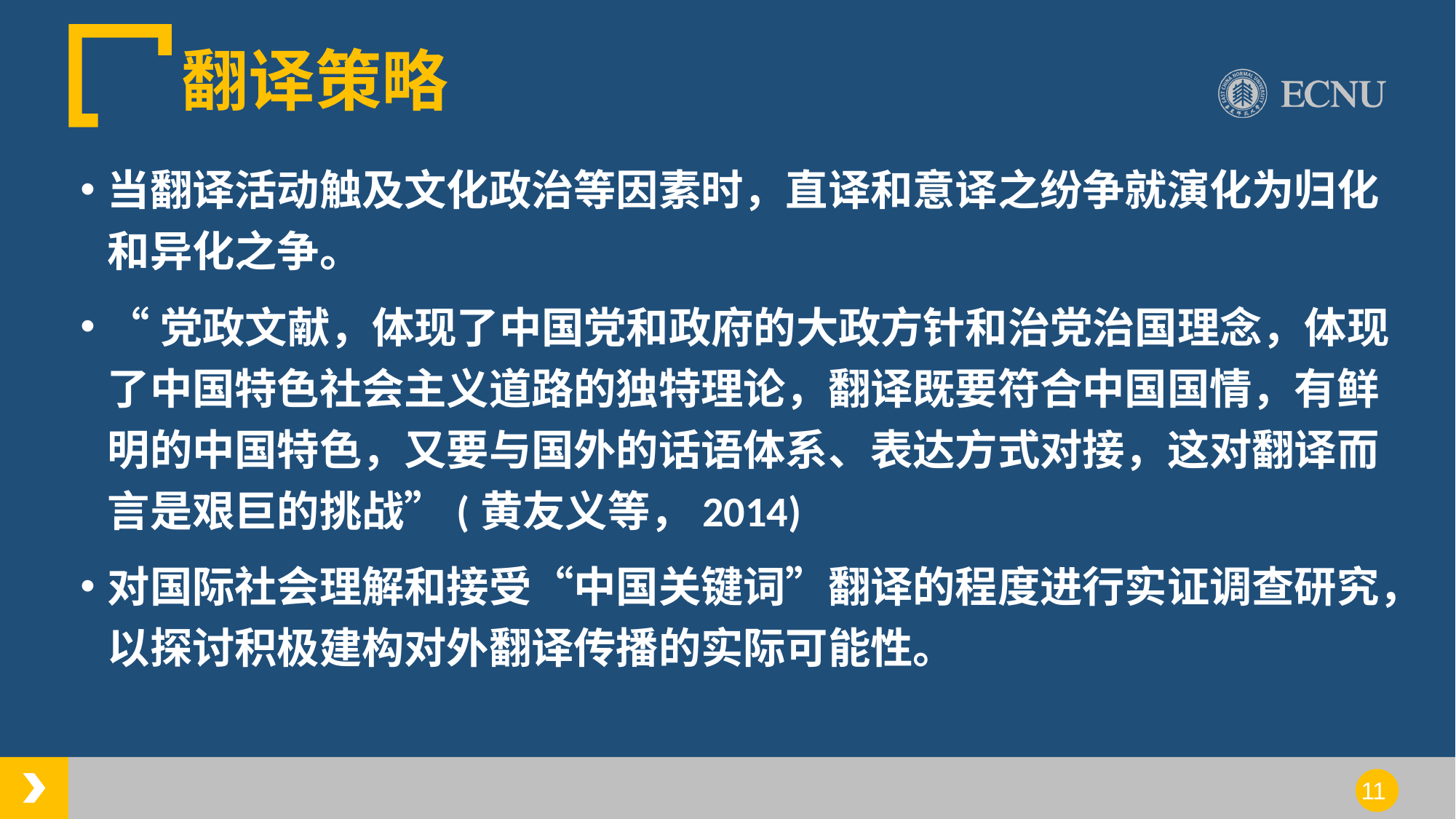

# 翻译策略
当翻译活动触及文化政治等因素时，直译和意译之纷争就演化为归化和异化之争。
“党政文献，体现了中国党和政府的大政方针和治党治国理念，体现了中国特色社会主义道路的独特理论，翻译既要符合中国国情，有鲜明的中国特色，又要与国外的话语体系、表达方式对接，这对翻译而言是艰巨的挑战”(黄友义等，2014)
对国际社会理解和接受“中国关键词”翻译的程度进行实证调查研究，以探讨积极建构对外翻译传播的实际可能性。